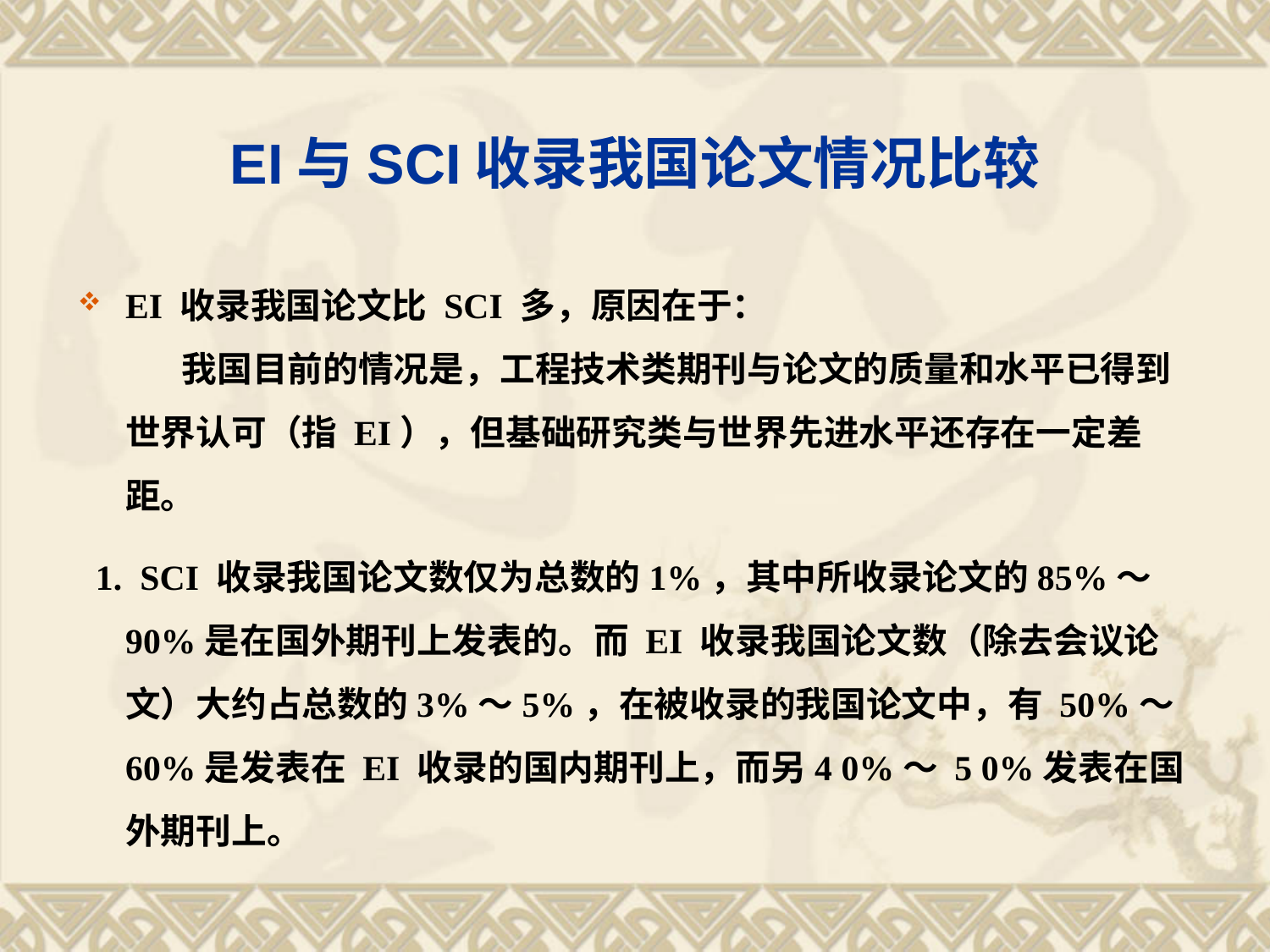

# EI与SCI收录我国论文情况比较
EI 收录我国论文比 SCI 多，原因在于：
       我国目前的情况是，工程技术类期刊与论文的质量和水平已得到世界认可（指 EI），但基础研究类与世界先进水平还存在一定差距。
  1.  SCI 收录我国论文数仅为总数的1%，其中所收录论文的85%～90%是在国外期刊上发表的。而 EI 收录我国论文数（除去会议论文）大约占总数的3%～5%，在被收录的我国论文中，有 50%～60%是发表在 EI 收录的国内期刊上，而另4 0%～ 5 0%发表在国外期刊上。